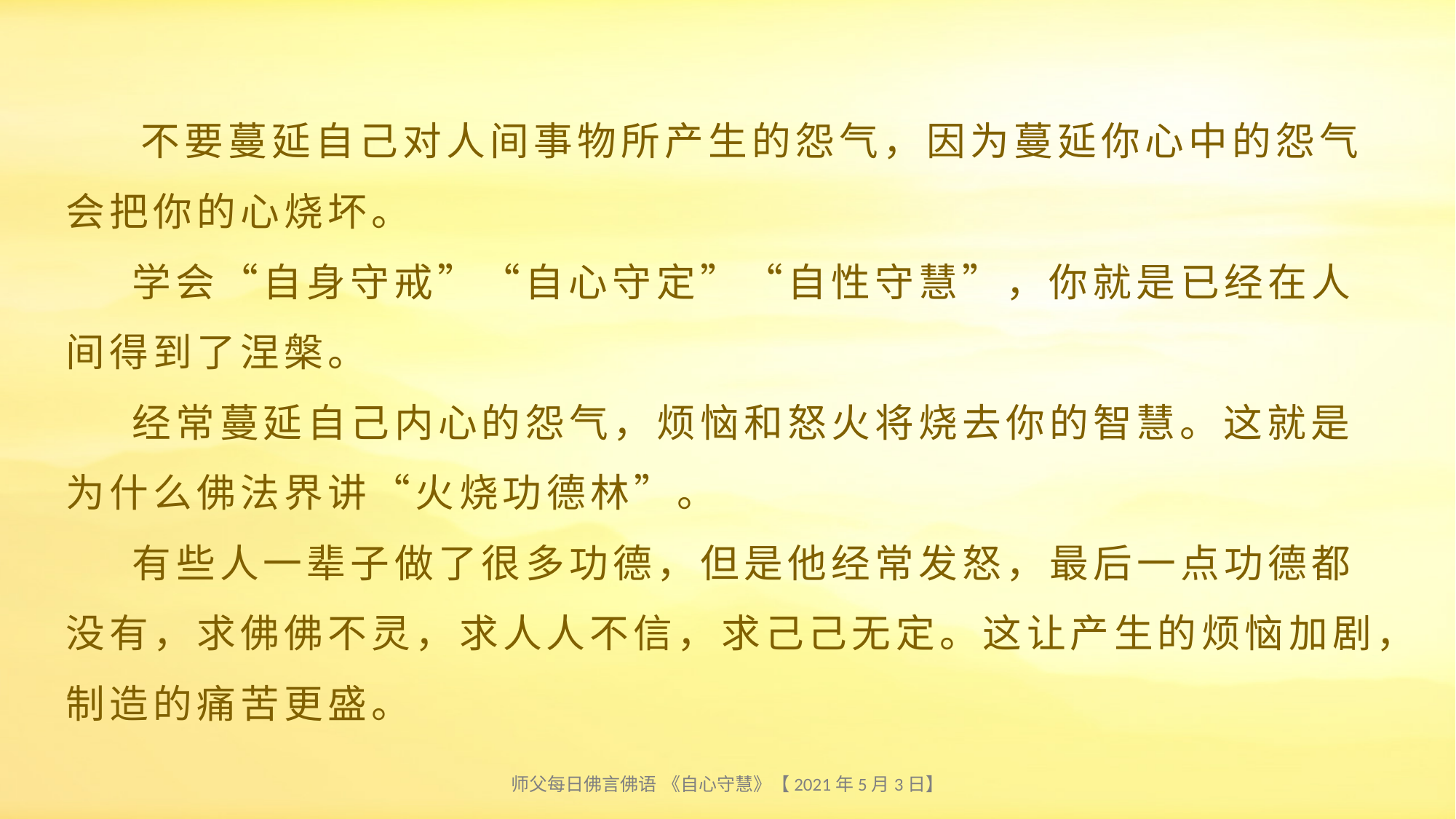

# 不要蔓延自己对人间事物所产生的怨气，因为蔓延你心中的怨气会把你的心烧坏。 学会“自身守戒”“自心守定”“自性守慧”，你就是已经在人间得到了涅槃。 经常蔓延自己内心的怨气，烦恼和怒火将烧去你的智慧。这就是为什么佛法界讲“火烧功德林”。 有些人一辈子做了很多功德，但是他经常发怒，最后一点功德都没有，求佛佛不灵，求人人不信，求己己无定。这让产生的烦恼加剧，制造的痛苦更盛。
师父每日佛言佛语 《自心守慧》【2021年5月3日】